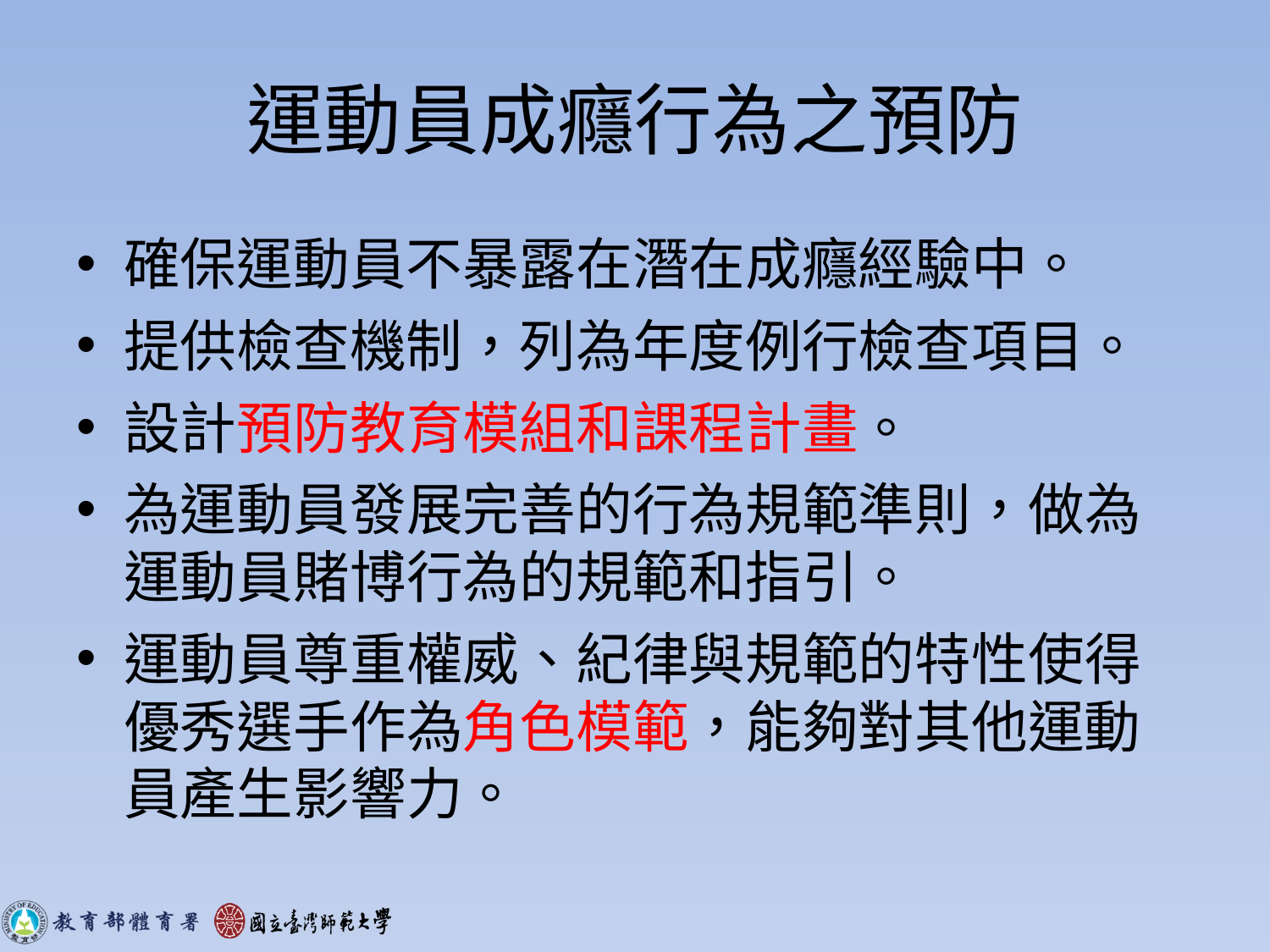

# 運動員成癮行為之預防
確保運動員不暴露在潛在成癮經驗中。
提供檢查機制，列為年度例行檢查項目。
設計預防教育模組和課程計畫。
為運動員發展完善的行為規範準則，做為運動員賭博行為的規範和指引。
運動員尊重權威、紀律與規範的特性使得優秀選手作為角色模範，能夠對其他運動員產生影響力。